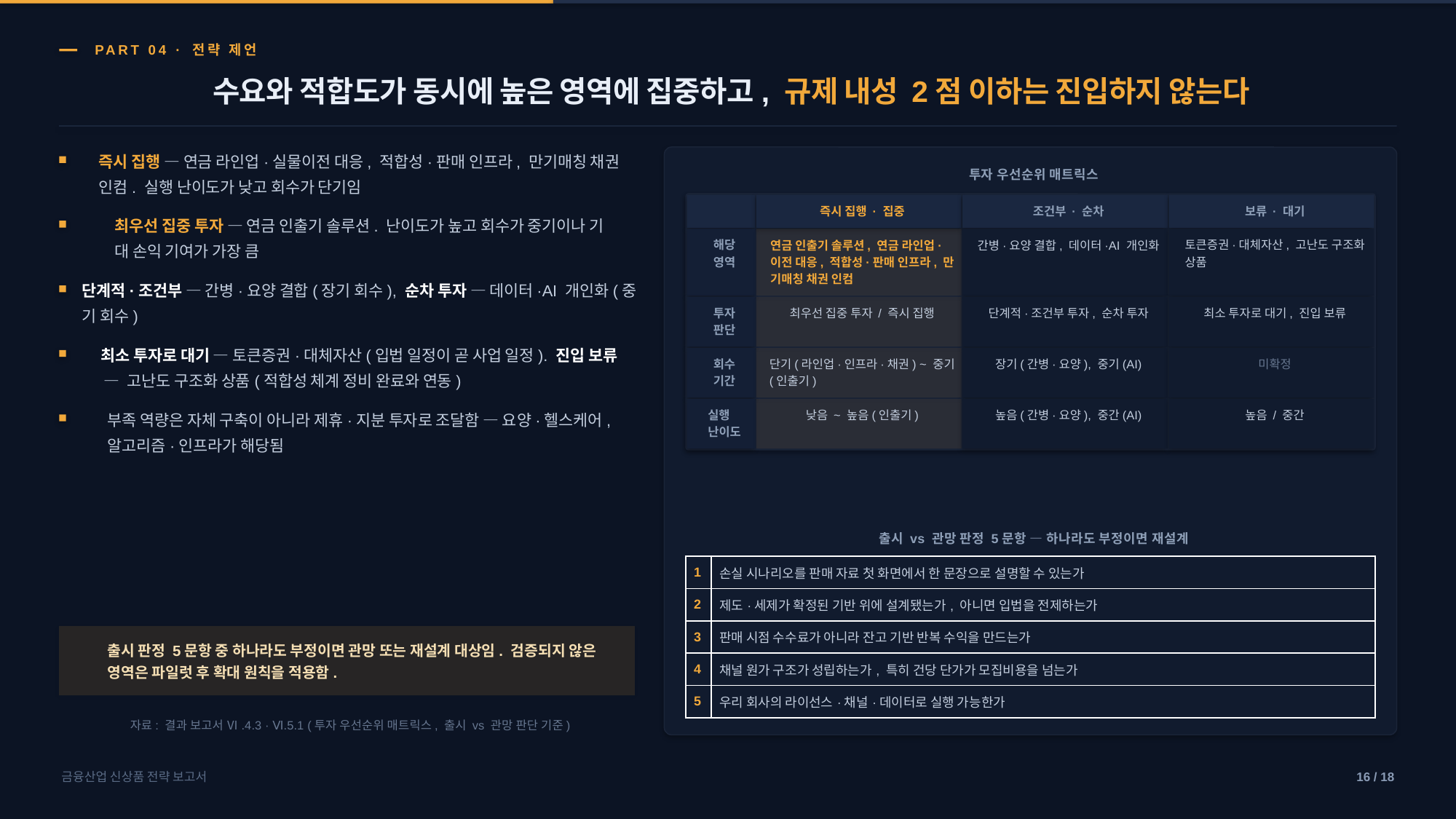

PART 04 · 전략 제언

수요와 적합도가 동시에 높은 영역에 집중하고, 규제 내성 2점 이하는 진입하지 않는다

즉시 집행 — 연금 라인업·실물이전 대응, 적합성·판매 인프라, 만기매칭 채권
인컴. 실행 난이도가 낮고 회수가 단기임

투자 우선순위 매트릭스

즉시 집행 · 집중
조건부 · 순차
보류 · 대기
최우선 집중 투자 — 연금 인출기 솔루션. 난이도가 높고 회수가 중기이나 기
대 손익 기여가 가장 큼

해당
영역
연금 인출기 솔루션, 연금 라인업·
이전 대응, 적합성·판매 인프라, 만
기매칭 채권 인컴
간병·요양 결합, 데이터·AI 개인화
토큰증권·대체자산, 고난도 구조화
상품
단계적·조건부 — 간병·요양 결합(장기 회수), 순차 투자 — 데이터·AI 개인화(중
기 회수)

투자
판단
최우선 집중 투자 / 즉시 집행
단계적·조건부 투자, 순차 투자
최소 투자로 대기, 진입 보류
최소 투자로 대기 — 토큰증권·대체자산(입법 일정이 곧 사업 일정). 진입 보류
 — 고난도 구조화 상품(적합성 체계 정비 완료와 연동)

회수
기간
단기(라인업·인프라·채권) ~ 중기
(인출기)
장기(간병·요양), 중기(AI)
미확정

부족 역량은 자체 구축이 아니라 제휴·지분 투자로 조달함 — 요양·헬스케어,
알고리즘·인프라가 해당됨
실행
난이도
낮음 ~ 높음(인출기)
높음(간병·요양), 중간(AI)
높음 / 중간

출시 vs 관망 판정 5문항 — 하나라도 부정이면 재설계
| 1 | 손실 시나리오를 판매 자료 첫 화면에서 한 문장으로 설명할 수 있는가 |
| --- | --- |
| 2 | 제도·세제가 확정된 기반 위에 설계됐는가, 아니면 입법을 전제하는가 |
| 3 | 판매 시점 수수료가 아니라 잔고 기반 반복 수익을 만드는가 |
| 4 | 채널 원가 구조가 성립하는가, 특히 건당 단가가 모집비용을 넘는가 |
| 5 | 우리 회사의 라이선스·채널·데이터로 실행 가능한가 |

출시 판정 5문항 중 하나라도 부정이면 관망 또는 재설계 대상임. 검증되지 않은
영역은 파일럿 후 확대 원칙을 적용함.
자료: 결과 보고서 Ⅵ.4.3 · Ⅵ.5.1 (투자 우선순위 매트릭스, 출시 vs 관망 판단 기준)
금융산업 신상품 전략 보고서
16 / 18